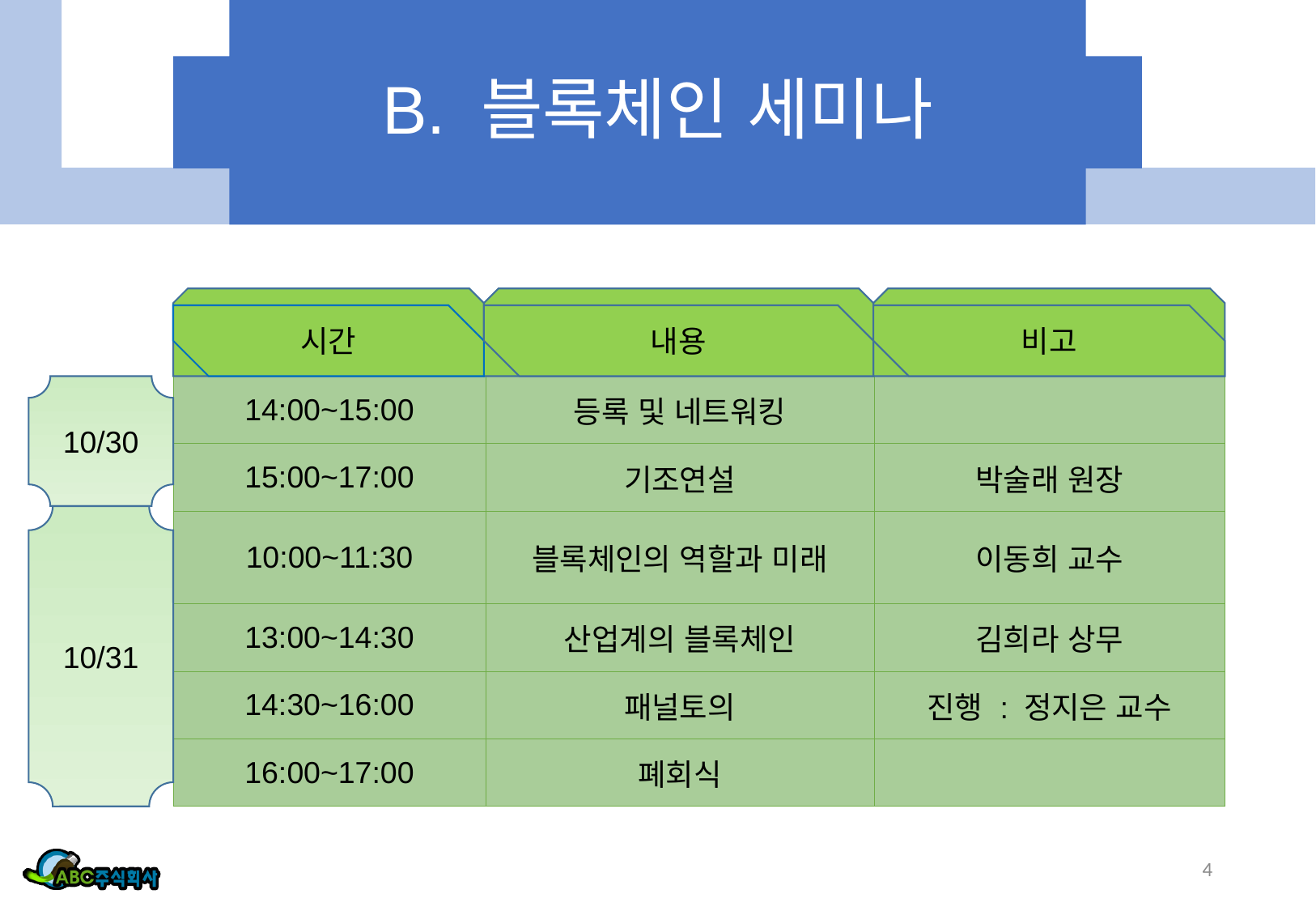

# B. 블록체인 세미나

시간
내용
비고
10/30
| 14:00~15:00 | 등록 및 네트워킹 |  |
| --- | --- | --- |
| 15:00~17:00 | 기조연설 | 박술래 원장 |
| 10:00~11:30 | 블록체인의 역할과 미래 | 이동희 교수 |
| 13:00~14:30 | 산업계의 블록체인 | 김희라 상무 |
| 14:30~16:00 | 패널토의 | 진행 : 정지은 교수 |
| 16:00~17:00 | 폐회식 |  |
10/31
4